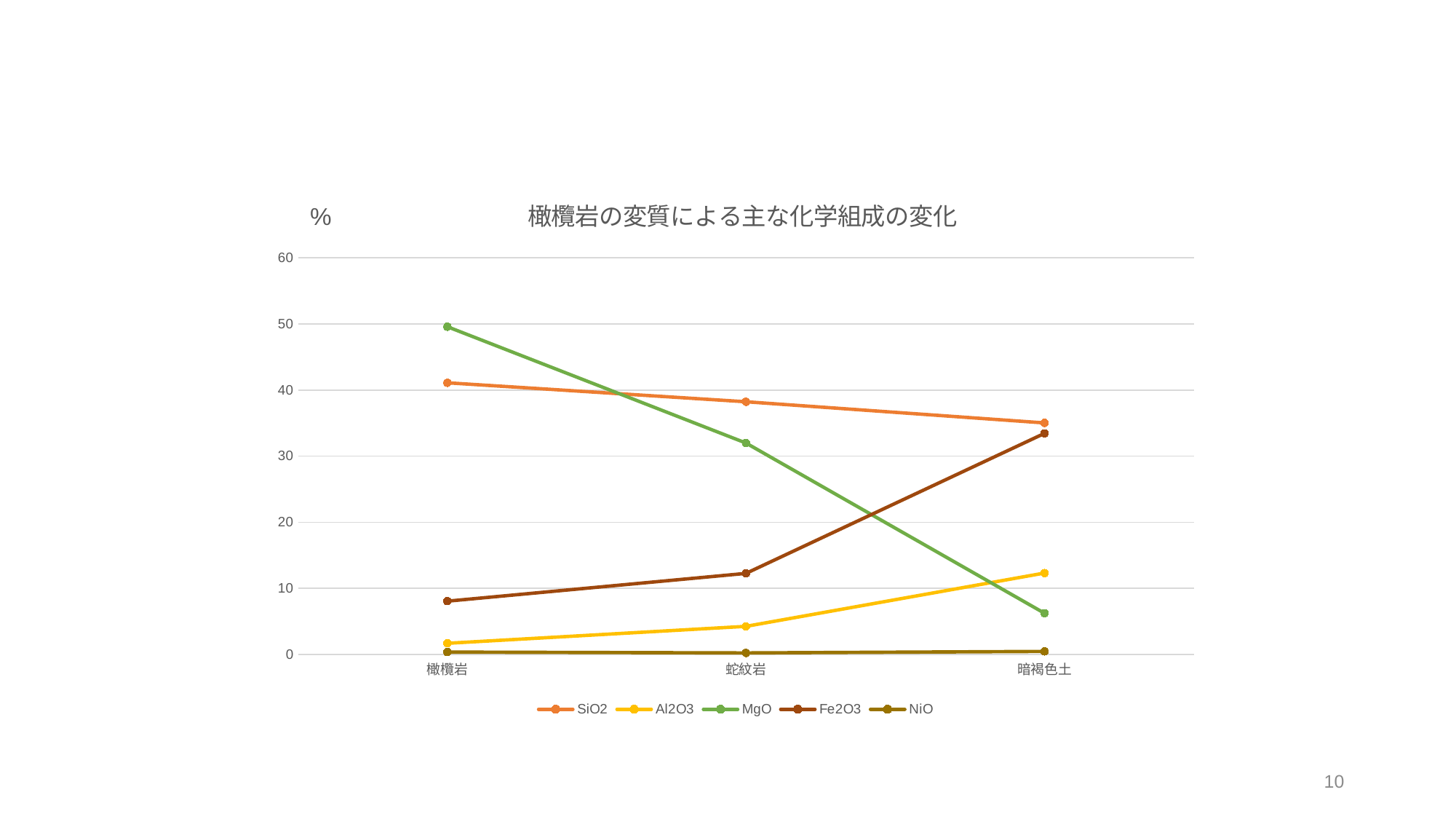

### Chart: 　%　　　　　　　　橄欖岩の変質による主な化学組成の変化

| Category | SiO2 | Al2O3 | MgO | Fe2O3 | NiO |
|---|---|---|---|---|---|
| 橄欖岩 | 41.09 | 1.69 | 49.57 | 8.06 | 0.36 |
| 蛇紋岩 | 38.22 | 4.25 | 31.98 | 12.26 | 0.23 |
| 暗褐色土 | 35.02 | 12.31 | 6.23 | 33.44 | 0.458 |
10